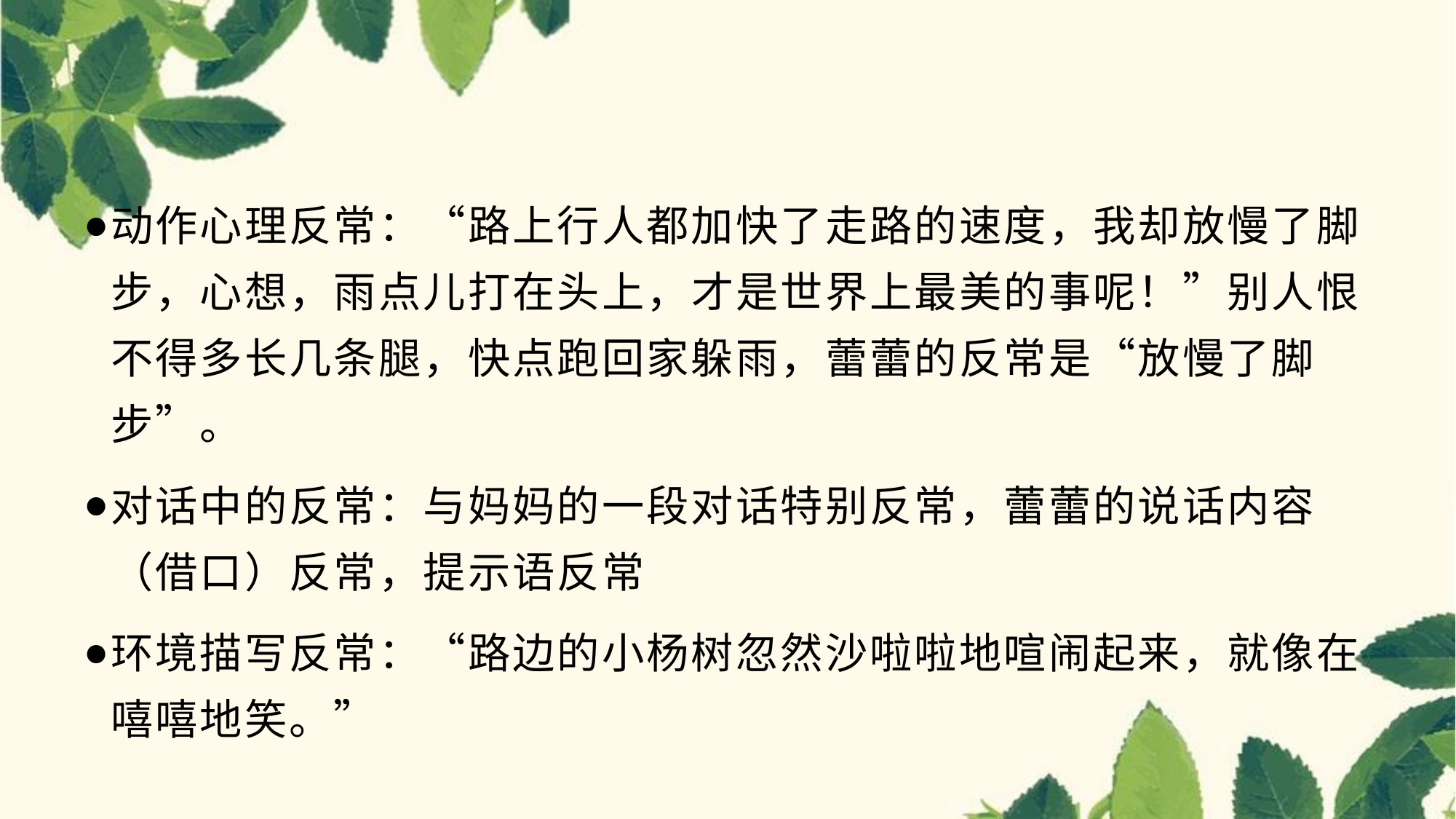

#
动作心理反常：“路上行人都加快了走路的速度，我却放慢了脚步，心想，雨点儿打在头上，才是世界上最美的事呢！”别人恨不得多长几条腿，快点跑回家躲雨，蕾蕾的反常是“放慢了脚步”。
对话中的反常：与妈妈的一段对话特别反常，蕾蕾的说话内容（借口）反常，提示语反常
环境描写反常：“路边的小杨树忽然沙啦啦地喧闹起来，就像在嘻嘻地笑。”